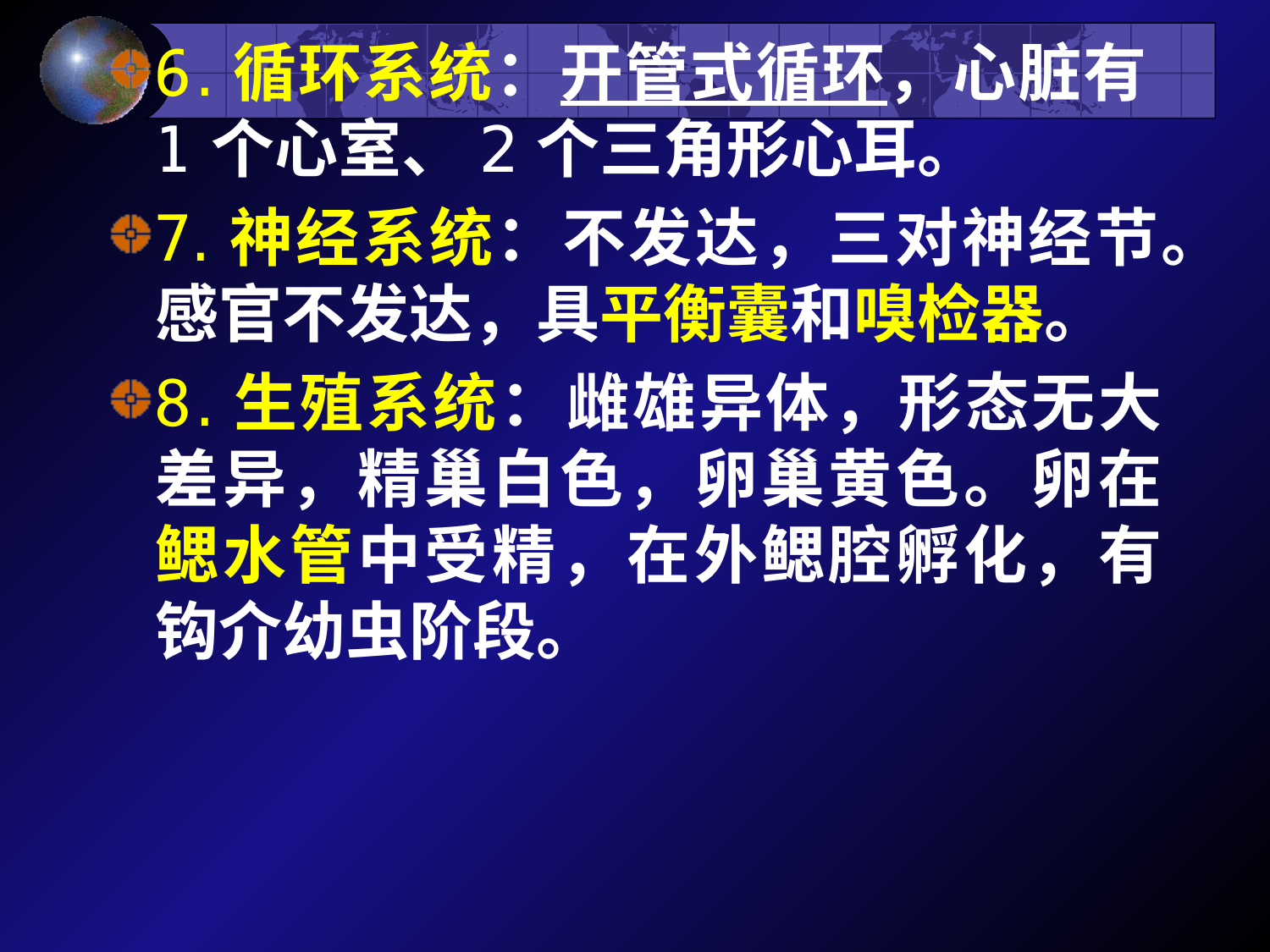

6.循环系统：开管式循环，心脏有1个心室、2个三角形心耳。
7.神经系统：不发达，三对神经节。感官不发达，具平衡囊和嗅检器。
8.生殖系统：雌雄异体，形态无大差异，精巢白色，卵巢黄色。卵在鳃水管中受精，在外鳃腔孵化，有钩介幼虫阶段。